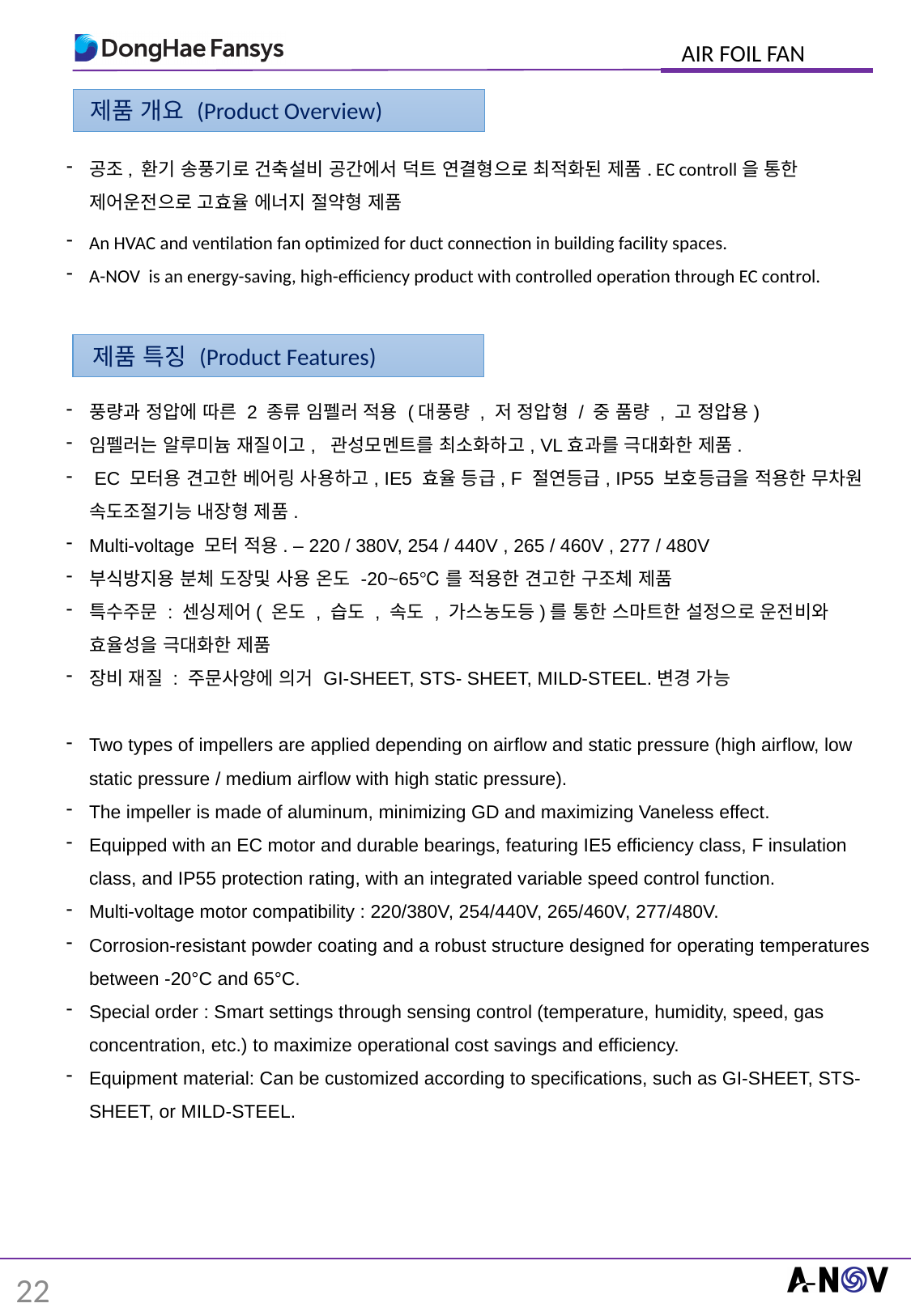

제품 개요 (Product Overview)
공조, 환기 송풍기로 건축설비 공간에서 덕트 연결형으로 최적화된 제품. EC controll을 통한 제어운전으로 고효율 에너지 절약형 제품
An HVAC and ventilation fan optimized for duct connection in building facility spaces.
A-NOV  is an energy-saving, high-efficiency product with controlled operation through EC control.

제품 특징 (Product Features)
풍량과 정압에 따른 2 종류 임펠러 적용 (대풍량 , 저 정압형 / 중 품량 , 고 정압용)
임펠러는 알루미늄 재질이고,  관성모멘트를 최소화하고, VL효과를 극대화한 제품.
 EC 모터용 견고한 베어링 사용하고, IE5 효율 등급, F 절연등급, IP55 보호등급을 적용한 무차원 속도조절기능 내장형 제품.
Multi-voltage 모터 적용. – 220 / 380V, 254 / 440V , 265 / 460V , 277 / 480V
부식방지용 분체 도장및 사용 온도 -20~65℃를 적용한 견고한 구조체 제품
특수주문 : 센싱제어( 온도 , 습도 , 속도 , 가스농도등)를 통한 스마트한 설정으로 운전비와 효율성을 극대화한 제품
장비 재질 : 주문사양에 의거 GI-SHEET, STS- SHEET, MILD-STEEL.변경 가능

Two types of impellers are applied depending on airflow and static pressure (high airflow, low static pressure / medium airflow with high static pressure).
The impeller is made of aluminum, minimizing GD and maximizing Vaneless effect.
Equipped with an EC motor and durable bearings, featuring IE5 efficiency class, F insulation class, and IP55 protection rating, with an integrated variable speed control function.
Multi-voltage motor compatibility : 220/380V, 254/440V, 265/460V, 277/480V.
Corrosion-resistant powder coating and a robust structure designed for operating temperatures between -20°C and 65°C.
Special order : Smart settings through sensing control (temperature, humidity, speed, gas concentration, etc.) to maximize operational cost savings and efficiency.
Equipment material: Can be customized according to specifications, such as GI-SHEET, STS-SHEET, or MILD-STEEL.
22